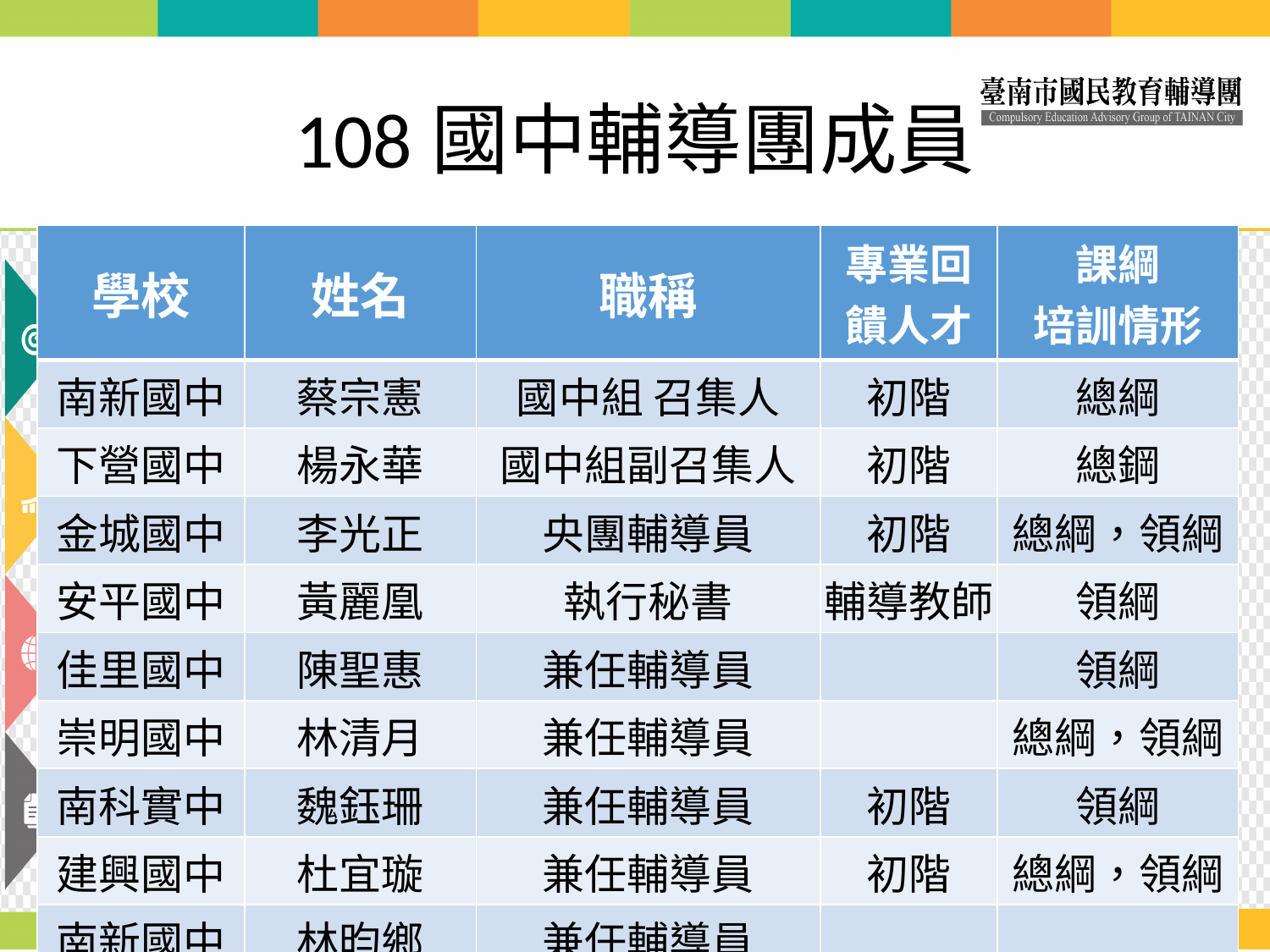

# 108國中輔導團成員
| 學校 | 姓名 | 職稱 | 專業回饋人才 | 課綱 培訓情形 |
| --- | --- | --- | --- | --- |
| 南新國中 | 蔡宗憲 | 國中組 召集人 | 初階 | 總綱 |
| 下營國中 | 楊永華 | 國中組副召集人 | 初階 | 總鋼 |
| 金城國中 | 李光正 | 央團輔導員 | 初階 | 總綱，領綱 |
| 安平國中 | 黃麗凰 | 執行秘書 | 輔導教師 | 領綱 |
| 佳里國中 | 陳聖惠 | 兼任輔導員 |  | 領綱 |
| 崇明國中 | 林清月 | 兼任輔導員 |  | 總綱，領綱 |
| 南科實中 | 魏鈺珊 | 兼任輔導員 | 初階 | 領綱 |
| 建興國中 | 杜宜璇 | 兼任輔導員 | 初階 | 總綱，領綱 |
| 南新國中 | 林昀鄉 | 兼任輔導員 |  |  |